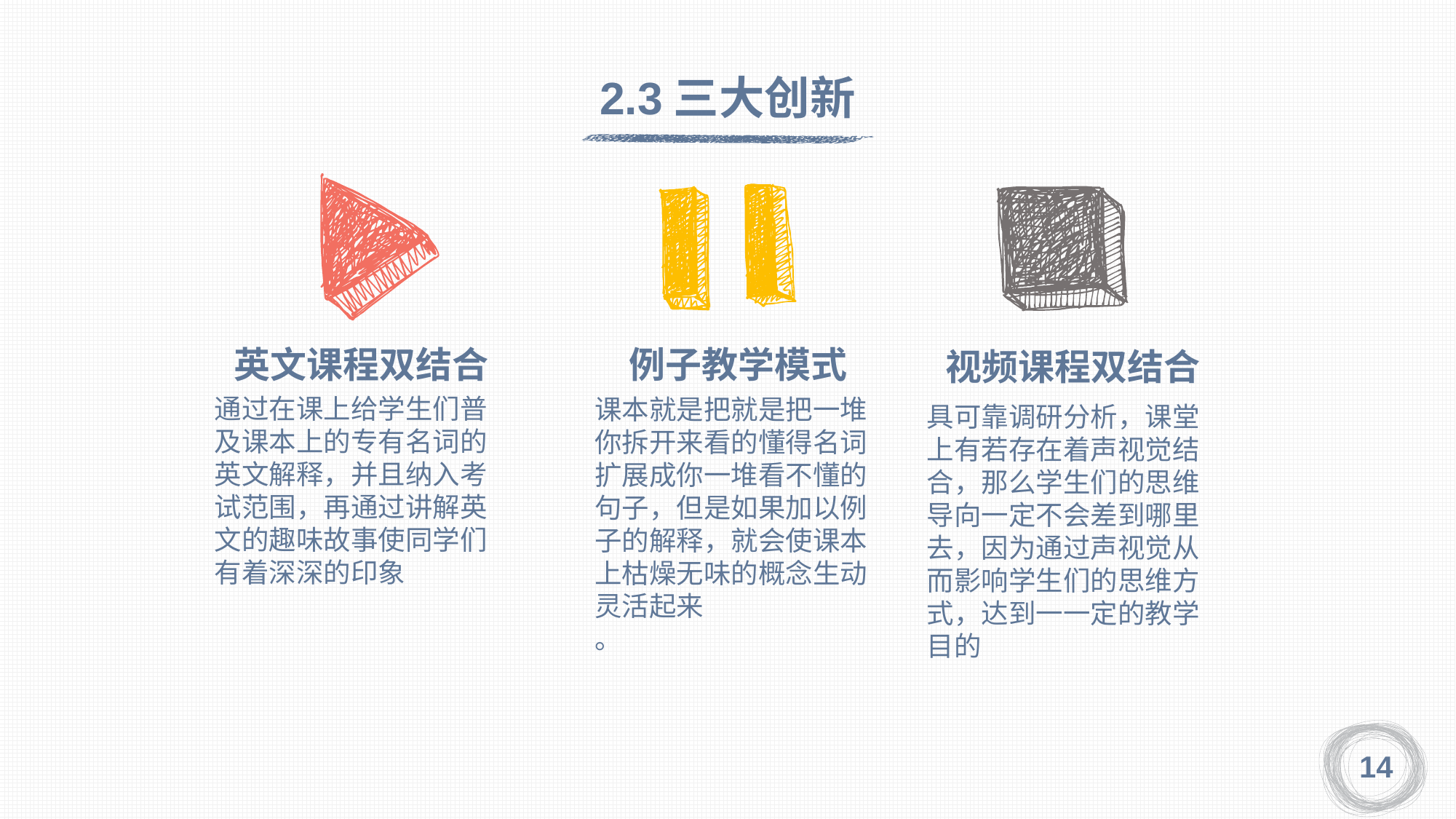

2.3三大创新

视频课程双结合

具可靠调研分析，课堂上有若存在着声视觉结合，那么学生们的思维导向一定不会差到哪里去，因为通过声视觉从而影响学生们的思维方式，达到一一定的教学目的
英文课程双结合

通过在课上给学生们普及课本上的专有名词的英文解释，并且纳入考试范围，再通过讲解英文的趣味故事使同学们有着深深的印象

例子教学模式

课本就是把就是把一堆你拆开来看的懂得名词扩展成你一堆看不懂的句子，但是如果加以例子的解释，就会使课本上枯燥无味的概念生动灵活起来
。

14